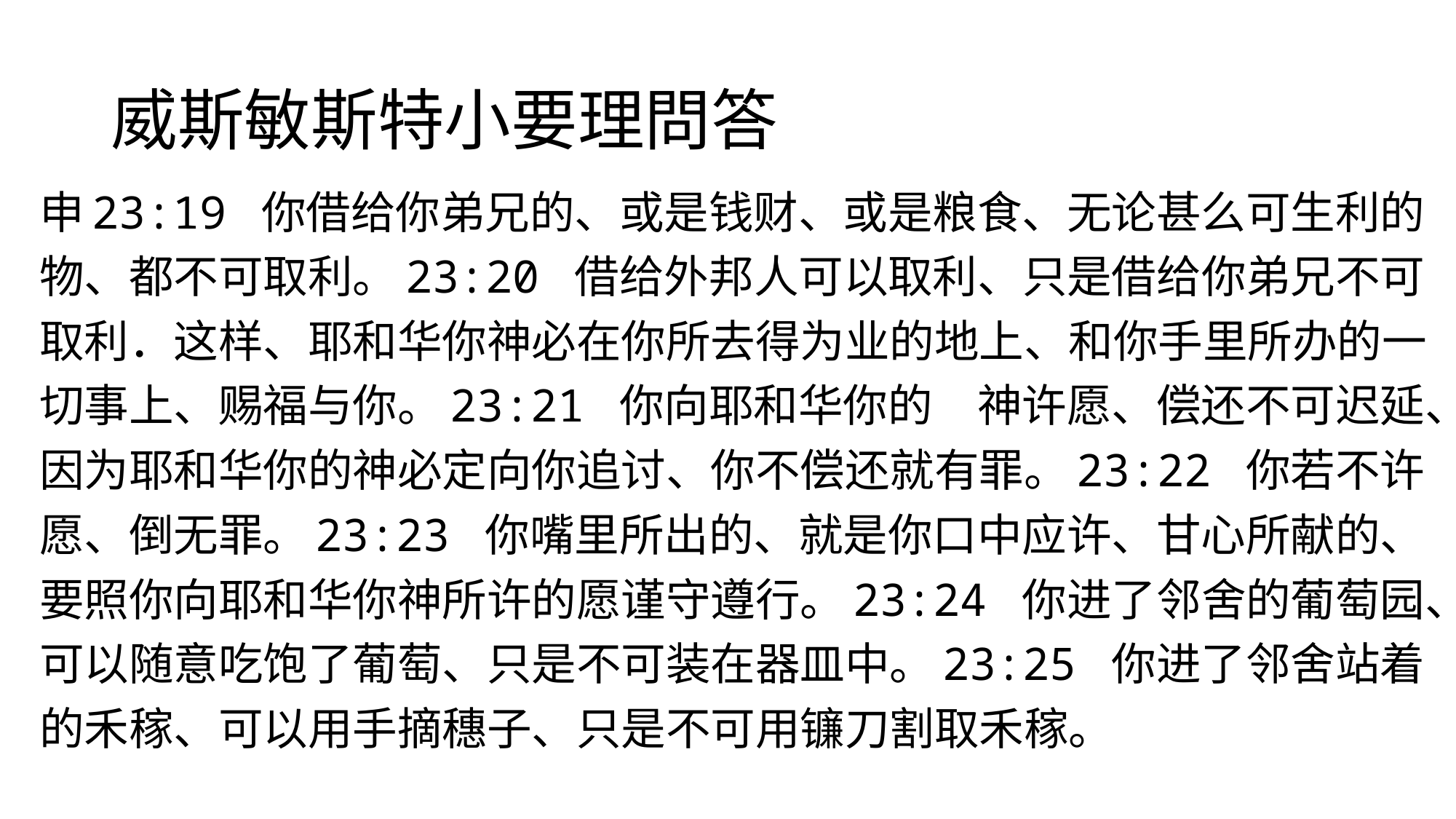

# 威斯敏斯特小要理問答
申23:19 你借给你弟兄的、或是钱财、或是粮食、无论甚么可生利的物、都不可取利。23:20 借给外邦人可以取利、只是借给你弟兄不可取利．这样、耶和华你神必在你所去得为业的地上、和你手里所办的一切事上、赐福与你。23:21 你向耶和华你的　神许愿、偿还不可迟延、因为耶和华你的神必定向你追讨、你不偿还就有罪。23:22 你若不许愿、倒无罪。23:23 你嘴里所出的、就是你口中应许、甘心所献的、要照你向耶和华你神所许的愿谨守遵行。23:24 你进了邻舍的葡萄园、可以随意吃饱了葡萄、只是不可装在器皿中。23:25 你进了邻舍站着的禾稼、可以用手摘穗子、只是不可用镰刀割取禾稼。